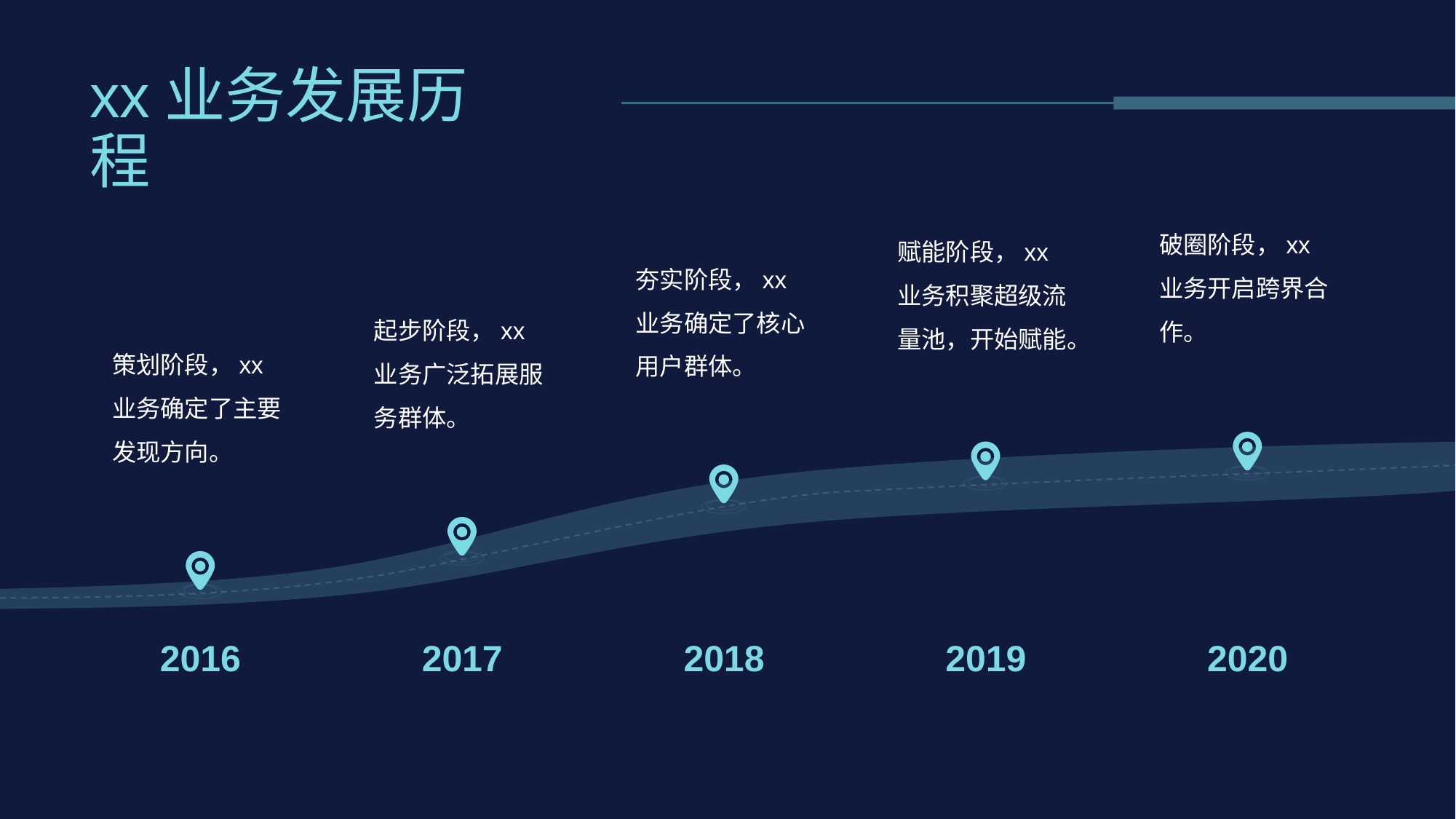

# xx业务发展历程
破圈阶段，xx业务开启跨界合作。
赋能阶段，xx业务积聚超级流量池，开始赋能。
夯实阶段，xx业务确定了核心用户群体。
起步阶段，xx业务广泛拓展服务群体。
策划阶段，xx业务确定了主要发现方向。

2016
2017
2018
2019
2020